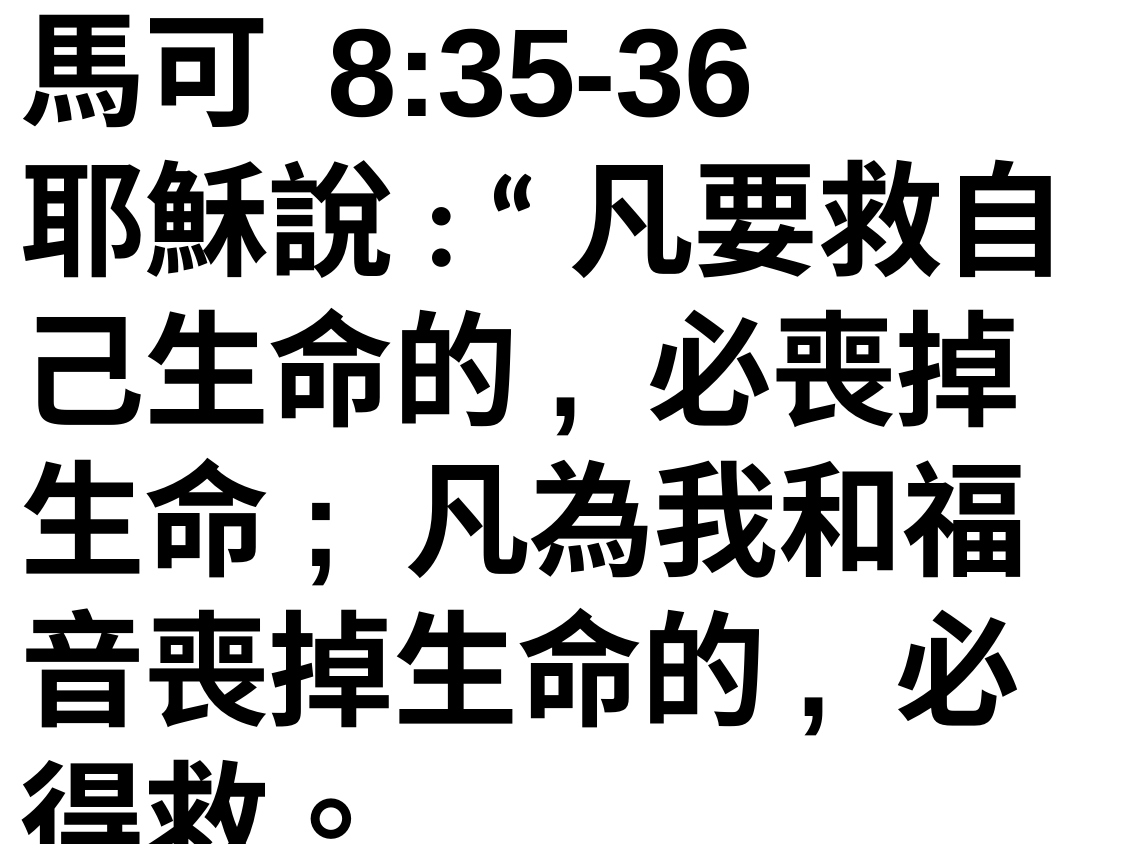

馬可 8:35-36
耶穌說: “凡要救自己生命的, 必喪掉生命; 凡為我和福音喪掉生命的, 必得救。

一個人賺得全世界，卻賠上自己的靈魂，有什麼好處呢？或者有什麼人可以用自己的靈魂換取什麼？”